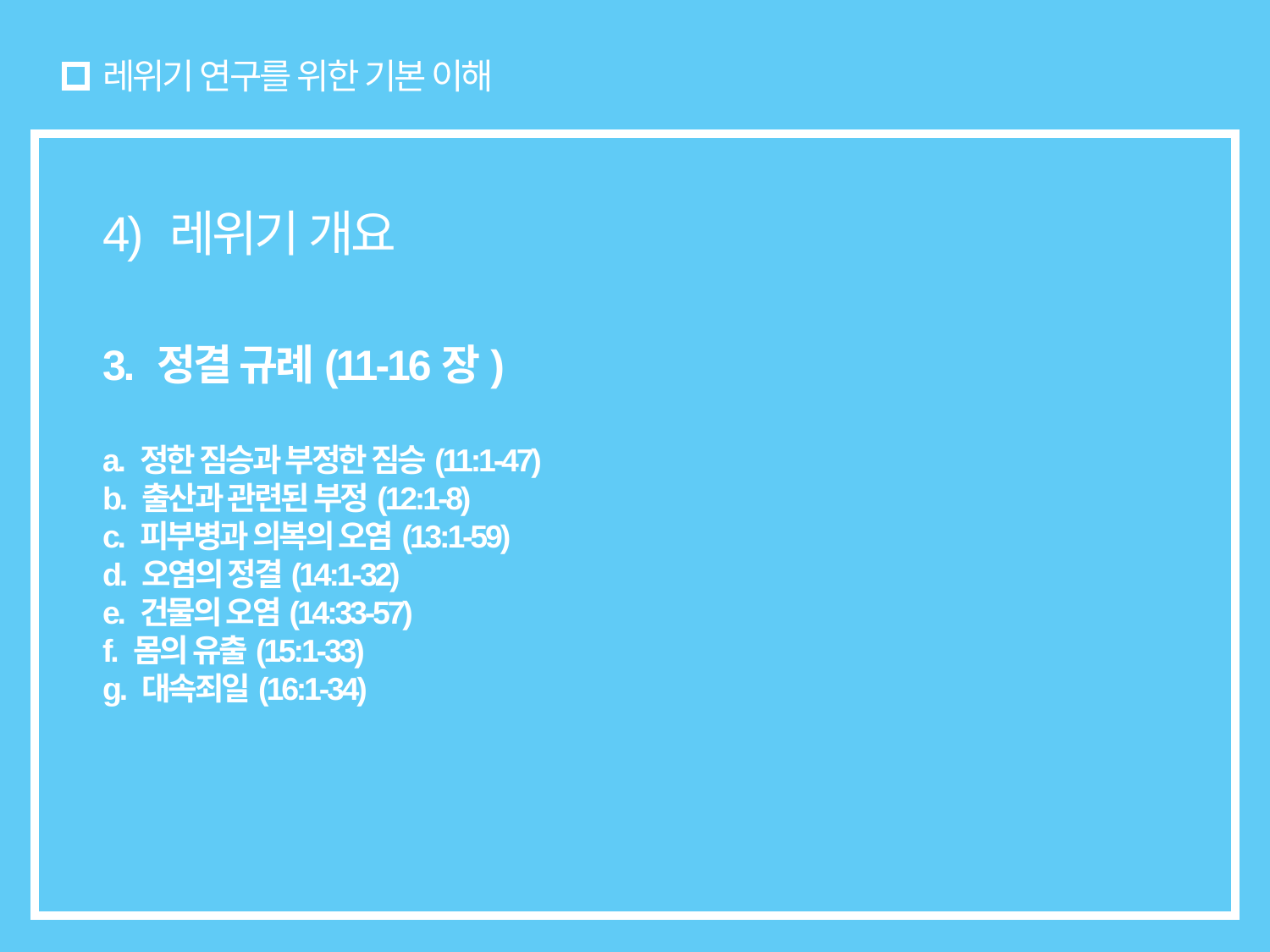

# 레위기 연구를 위한 기본 이해

4) 레위기 개요
3. 정결 규례(11-16장)
a. 정한 짐승과 부정한 짐승(11:1-47)
b. 출산과 관련된 부정(12:1-8)
c. 피부병과 의복의 오염(13:1-59)
d. 오염의 정결(14:1-32)
e. 건물의 오염(14:33-57)
f. 몸의 유출(15:1-33)
g. 대속죄일(16:1-34)